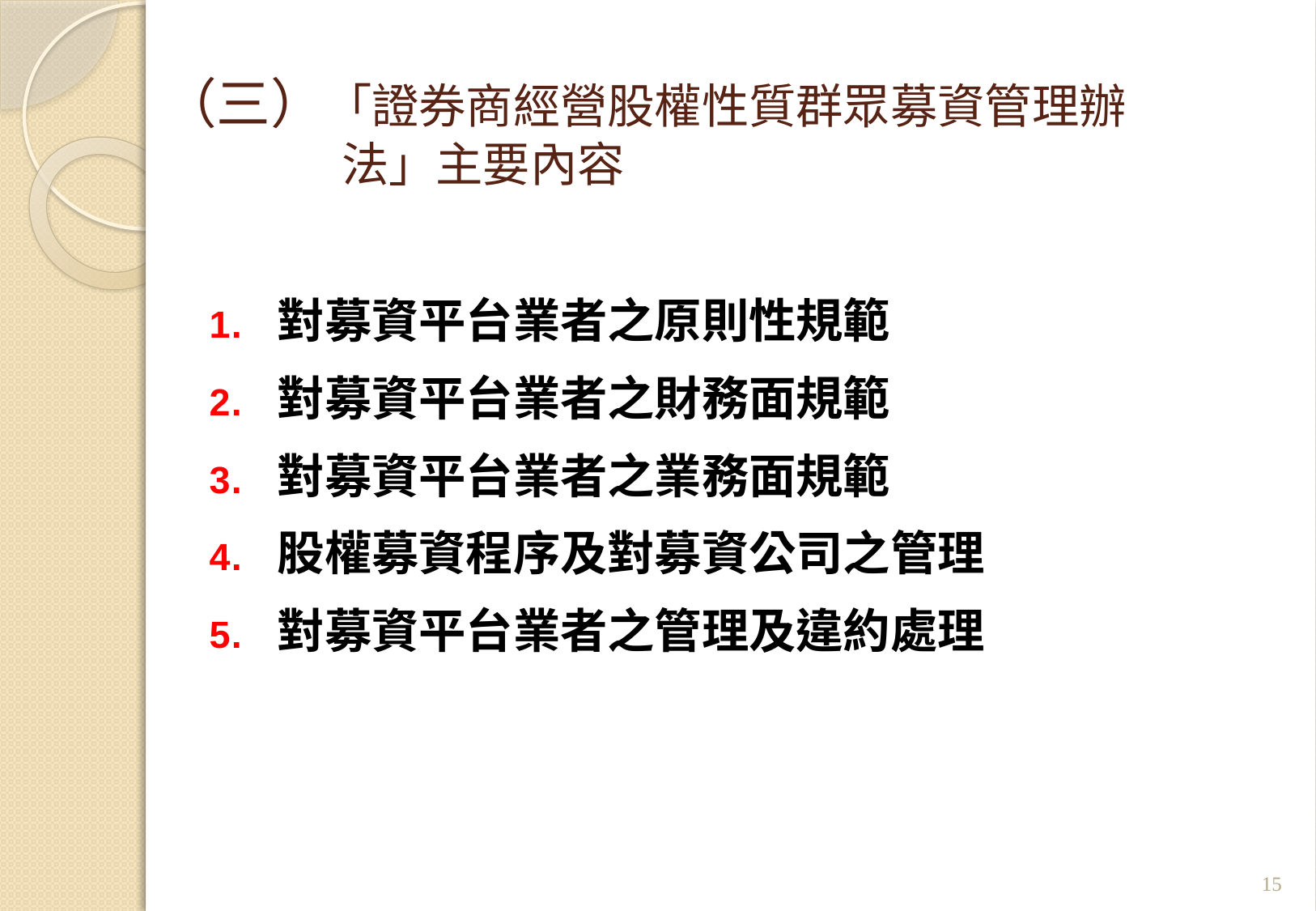

# （三）「證券商經營股權性質群眾募資管理辦法」主要內容
對募資平台業者之原則性規範
對募資平台業者之財務面規範
對募資平台業者之業務面規範
股權募資程序及對募資公司之管理
對募資平台業者之管理及違約處理

15